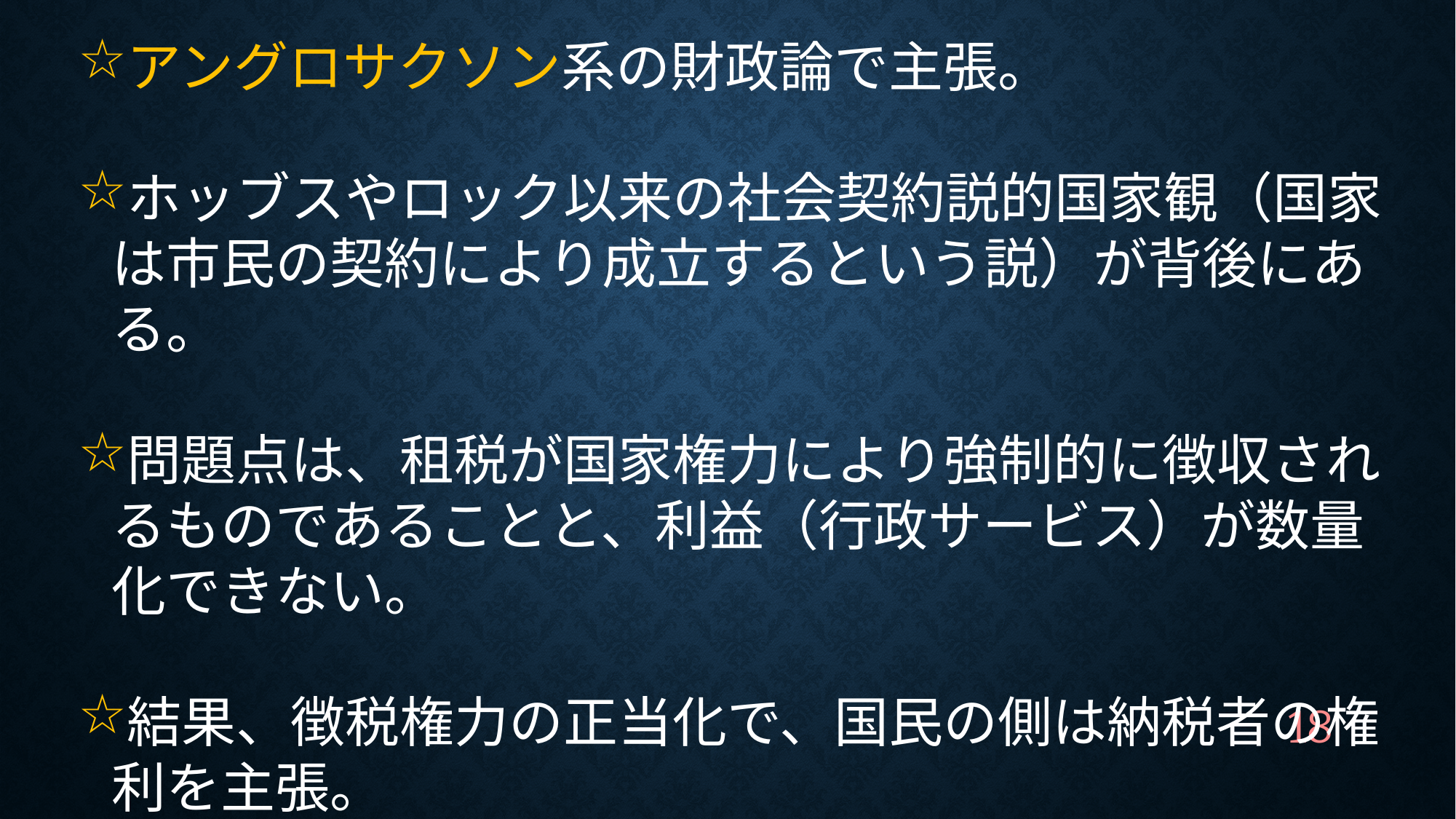

アングロサクソン系の財政論で主張。

ホッブスやロック以来の社会契約説的国家観（国家は市民の契約により成立するという説）が背後にある。

問題点は、租税が国家権力により強制的に徴収されるものであることと、利益（行政サービス）が数量化できない。

結果、徴税権力の正当化で、国民の側は納税者の権利を主張。
18